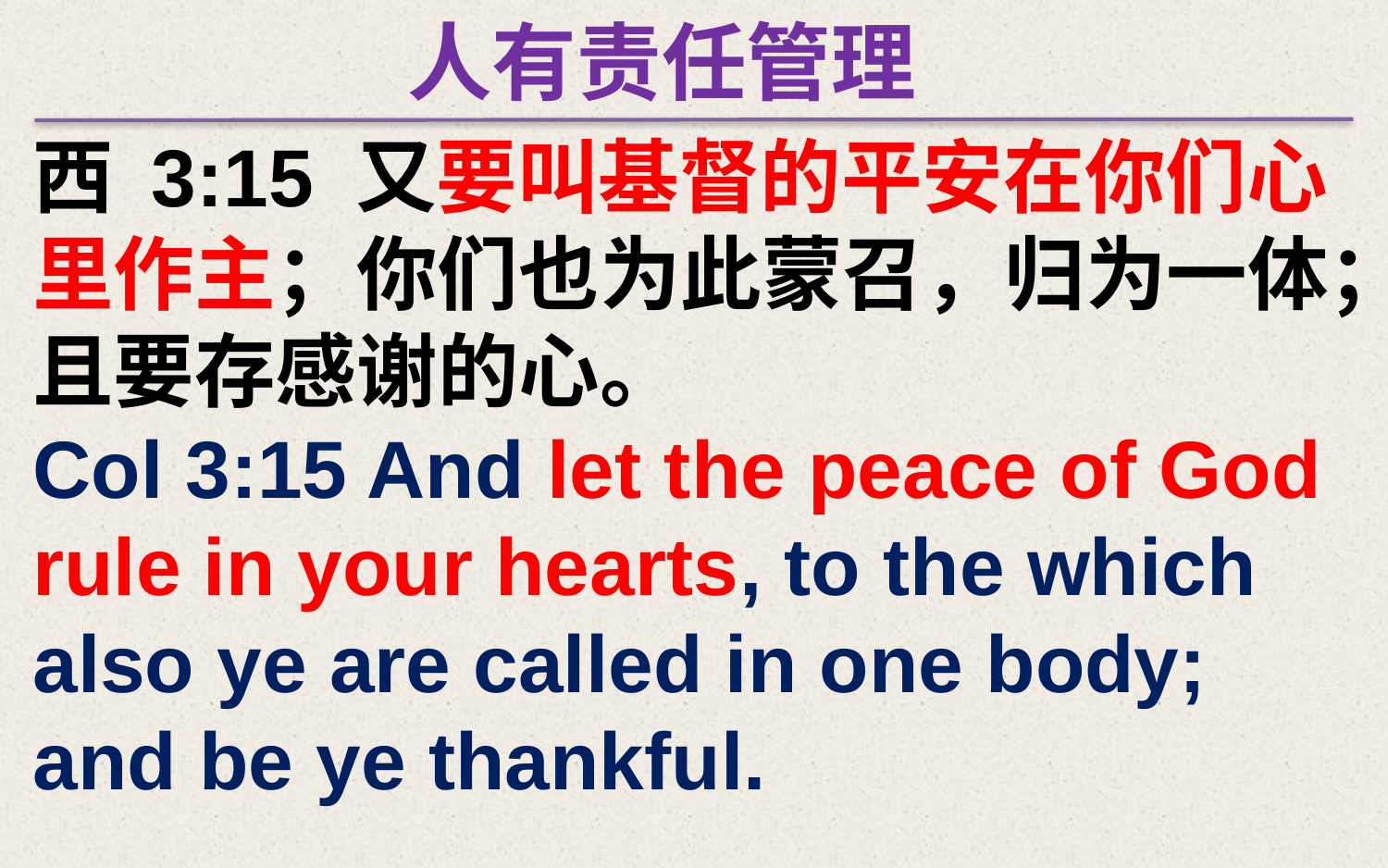

人有责任管理
西 3:15 又要叫基督的平安在你们心里作主；你们也为此蒙召，归为一体；且要存感谢的心。
Col 3:15 And let the peace of God rule in your hearts, to the which also ye are called in one body; and be ye thankful.